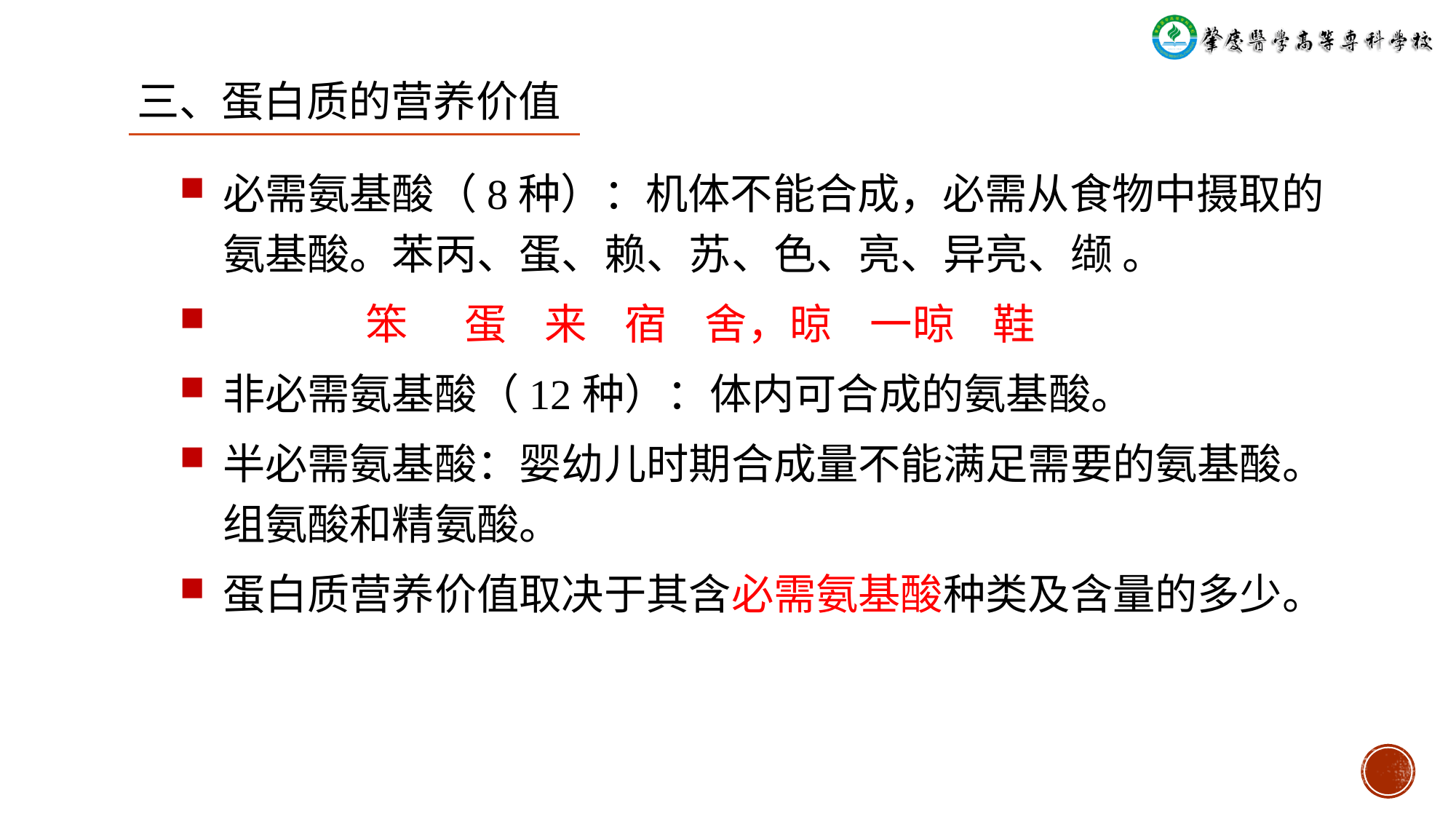

三、蛋白质的营养价值
必需氨基酸（8种）：机体不能合成，必需从食物中摄取的氨基酸。苯丙、蛋、赖、苏、色、亮、异亮、缬 。
              笨      蛋    来    宿    舍，晾    一晾    鞋
非必需氨基酸（12种）：体内可合成的氨基酸。
半必需氨基酸：婴幼儿时期合成量不能满足需要的氨基酸。组氨酸和精氨酸。
蛋白质营养价值取决于其含必需氨基酸种类及含量的多少。